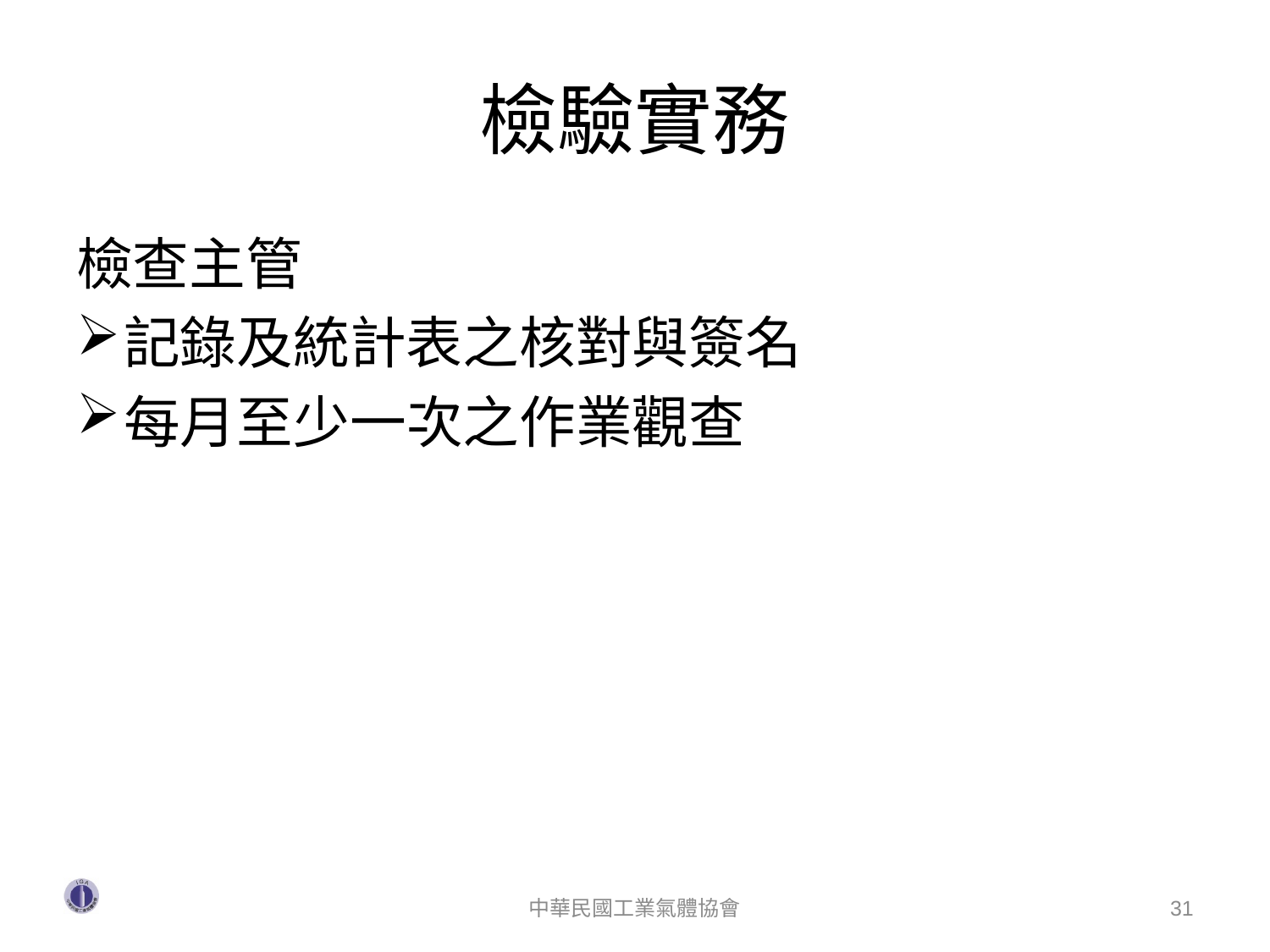

# 檢驗實務
檢查主管
記錄及統計表之核對與簽名
每月至少一次之作業觀查
中華民國工業氣體協會
31